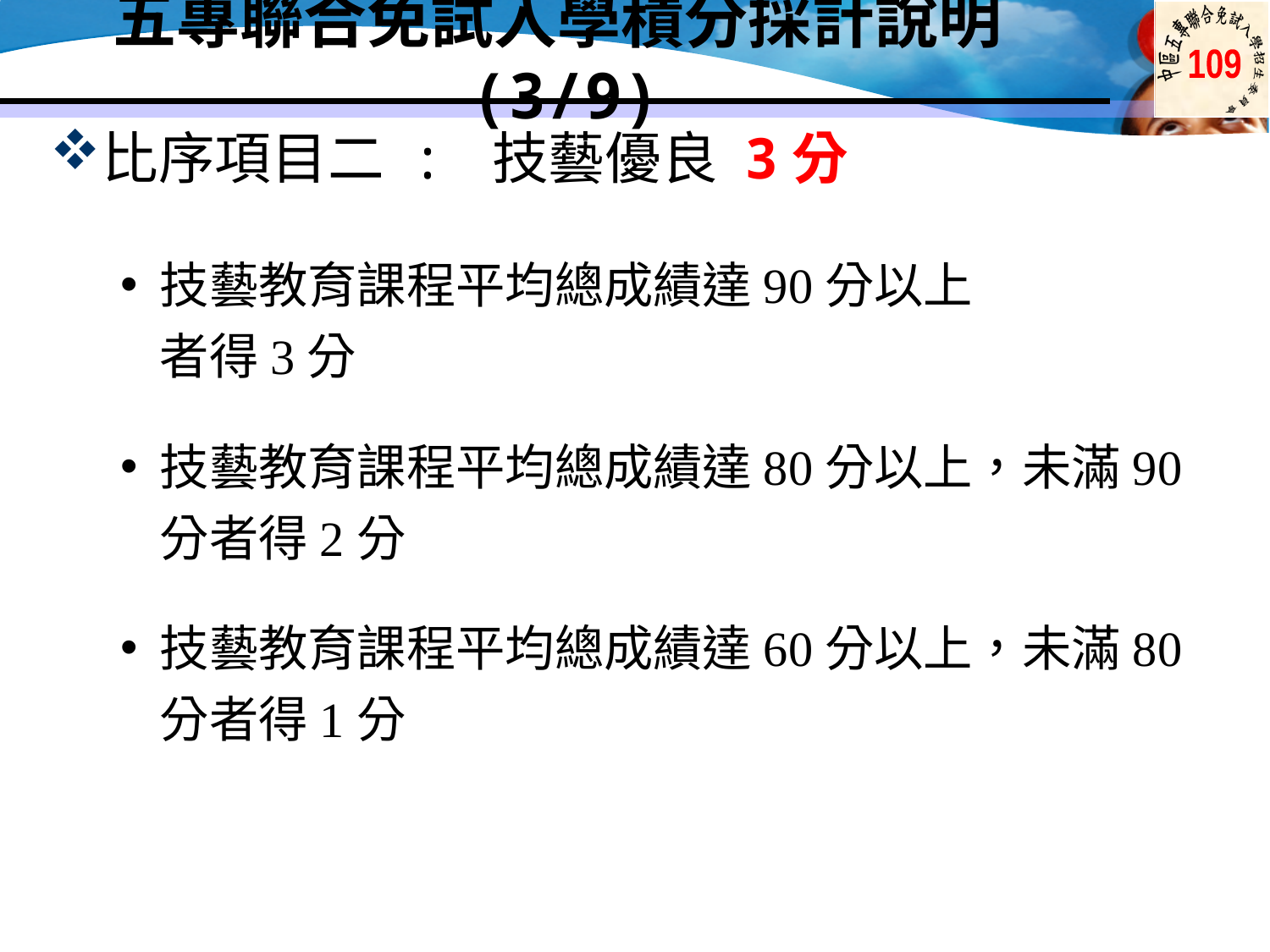

五專聯合免試入學積分採計說明(3/9)
比序項目二 : 技藝優良 3分
技藝教育課程平均總成績達90分以上
者得3分
技藝教育課程平均總成績達80分以上，未滿90分者得2分
技藝教育課程平均總成績達60分以上，未滿80分者得1分